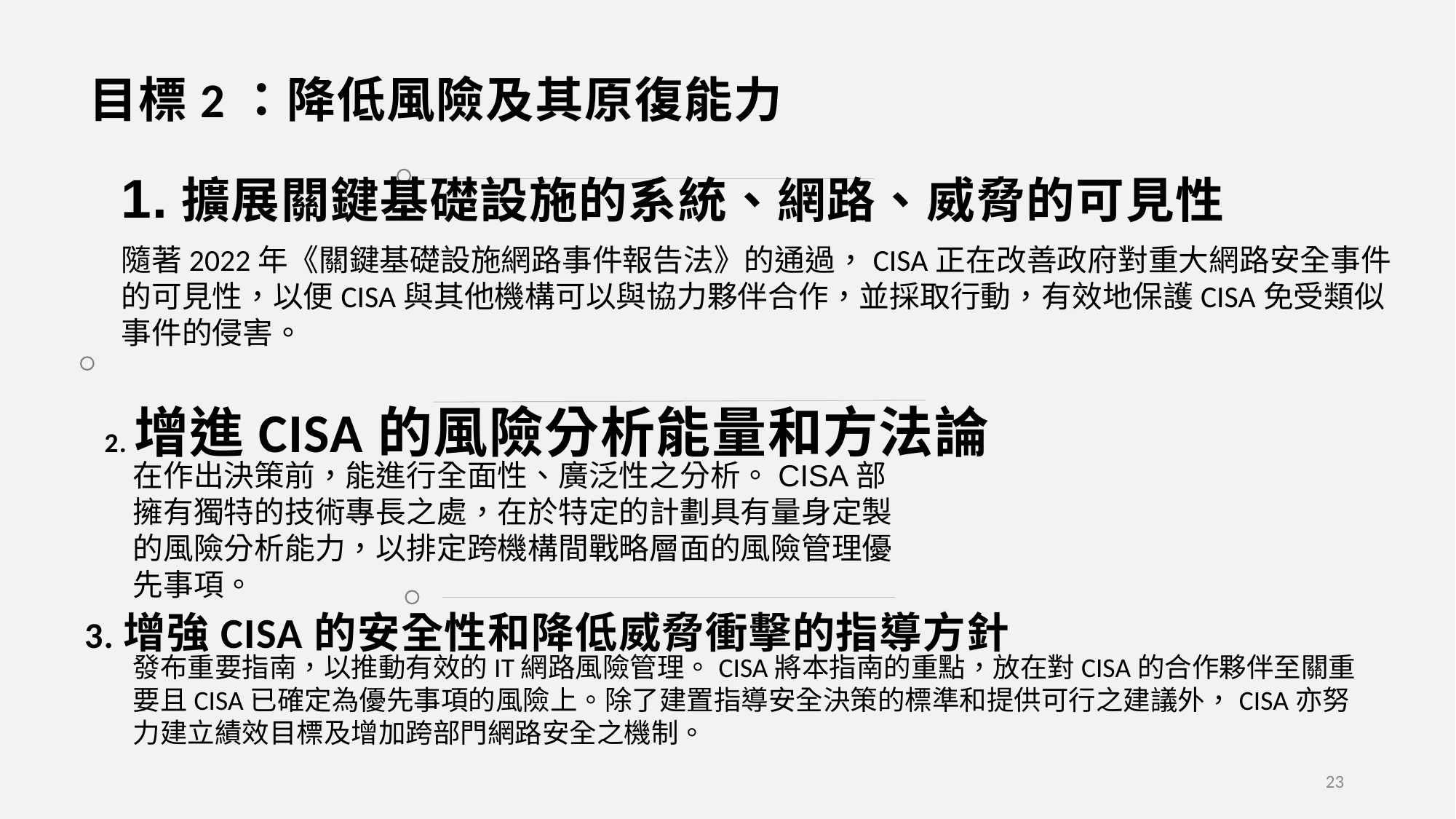

目標2：降低風險及其原復能力
1.擴展關鍵基礎設施的系統、網路、威脅的可見性

隨著2022年《關鍵基礎設施網路事件報告法》的通過，CISA正在改善政府對重大網路安全事件的可見性，以便CISA與其他機構可以與協力夥伴合作，並採取行動，有效地保護CISA免受類似事件的侵害。

2.增進CISA的風險分析能量和方法論
在作出決策前，能進行全面性、廣泛性之分析。CISA部
擁有獨特的技術專長之處，在於特定的計劃具有量身定製
的風險分析能力，以排定跨機構間戰略層面的風險管理優
先事項。

 3.增強CISA的安全性和降低威脅衝擊的指導方針
發布重要指南，以推動有效的IT網路風險管理。CISA將本指南的重點，放在對CISA的合作夥伴至關重要且CISA已確定為優先事項的風險上。除了建置指導安全決策的標準和提供可行之建議外，CISA亦努力建立績效目標及增加跨部門網路安全之機制。

23